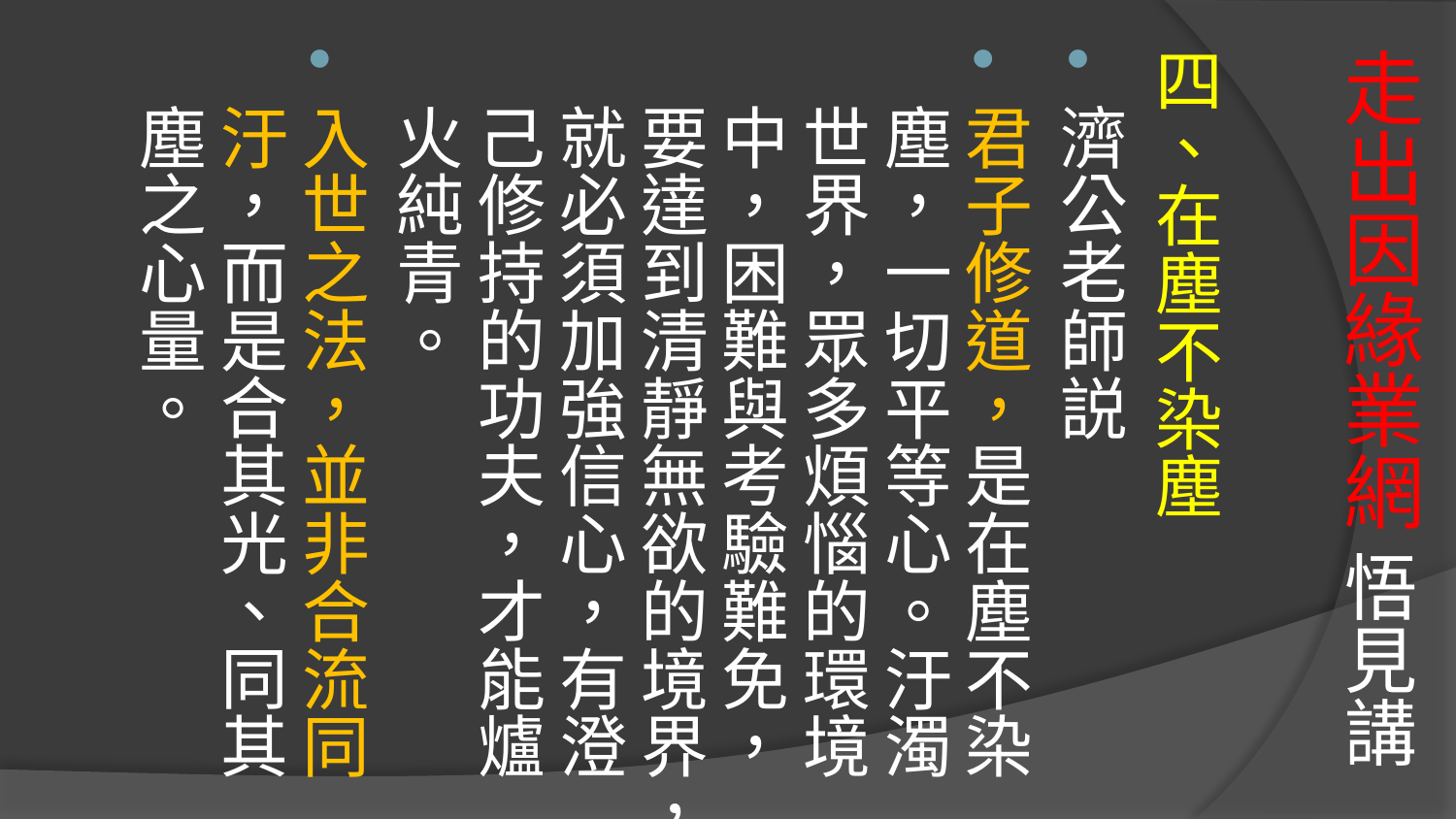

# 走出因緣業網 悟見講
四、在塵不染塵
濟公老師説
君子修道，是在塵不染塵，一切平等心。汙濁世界，眾多煩惱的環境中，困難與考驗難免，要達到清靜無欲的境界，就必須加強信心，有澄己修持的功夫，才能爐火純青。
入世之法，並非合流同汙，而是合其光、同其塵之心量。